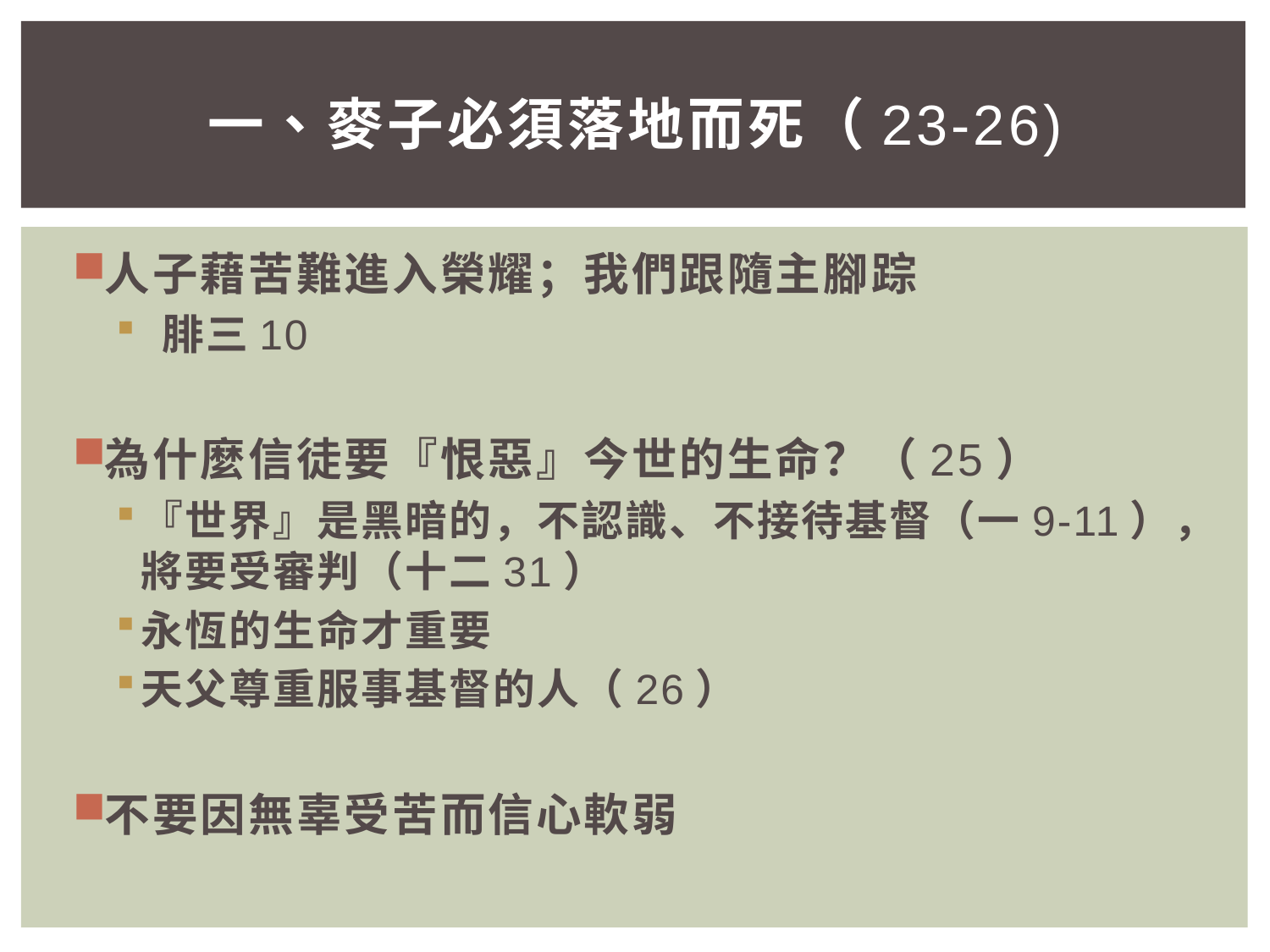

# 一、麥子必須落地而死（23-26)
人子藉苦難進入榮耀；我們跟隨主腳踪
 腓三10

為什麼信徒要『恨惡』今世的生命？（25）
『世界』是黑暗的，不認識、不接待基督（一9-11），將要受審判（十二31）
永恆的生命才重要
天父尊重服事基督的人（26）

不要因無辜受苦而信心軟弱